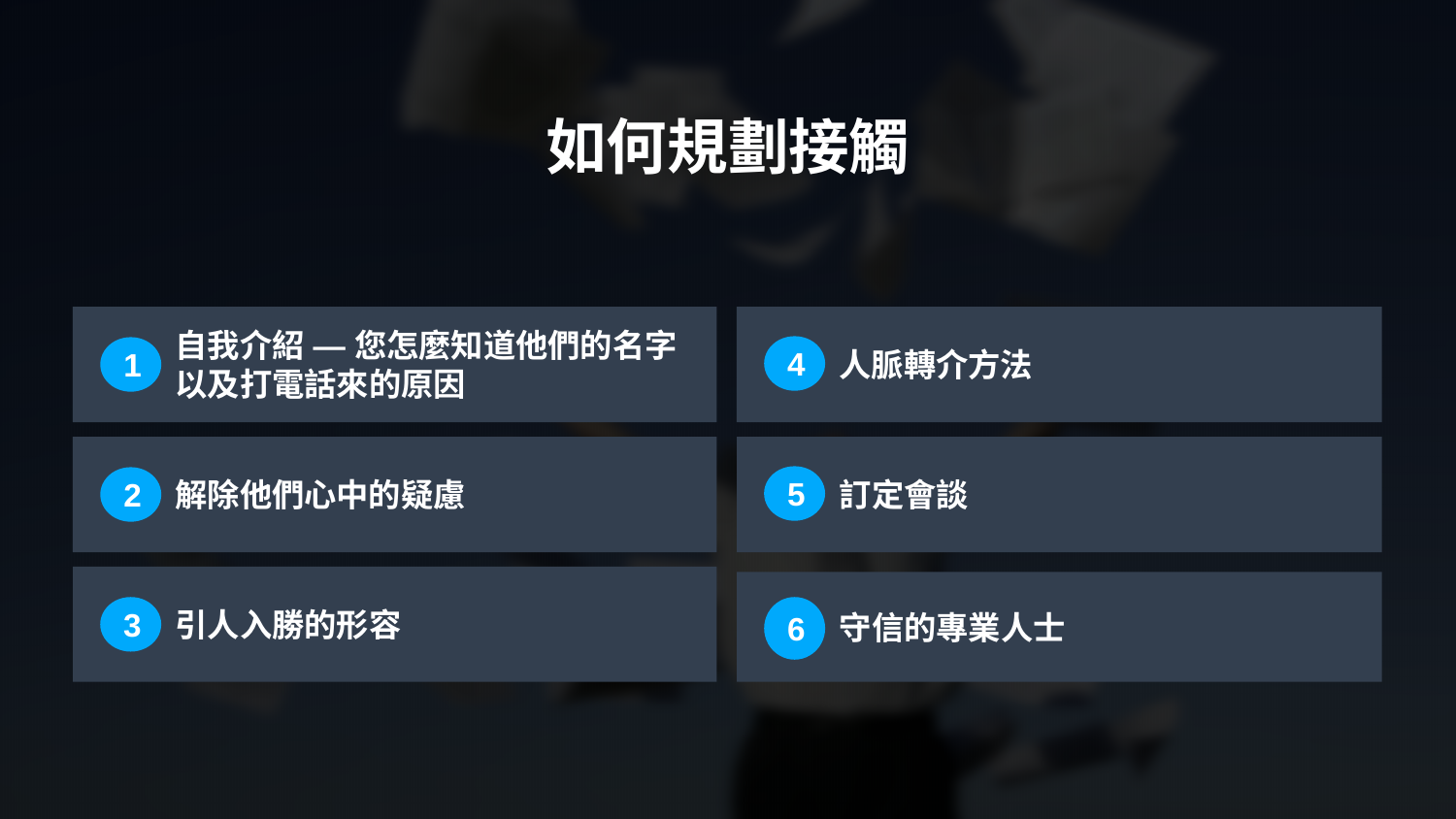

如何規劃接觸
自我介紹 — 您怎麼知道他們的名字以及打電話來的原因
1
人脈轉介方法
4
解除他們心中的疑慮
2
訂定會談
5
引人入勝的形容
3
守信的專業人士
6